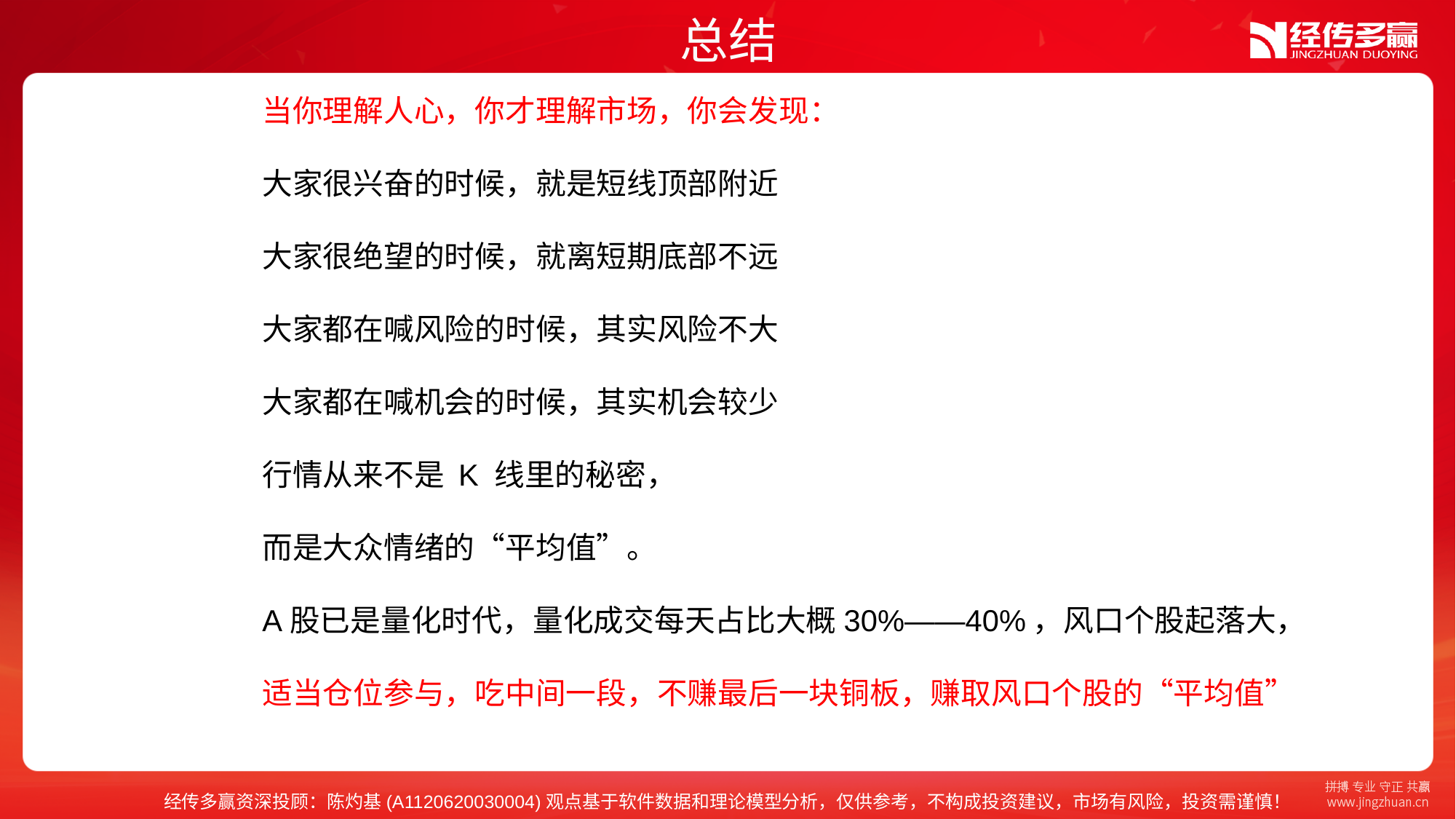

总结
当你理解人心，你才理解市场，你会发现：

大家很兴奋的时候，就是短线顶部附近

大家很绝望的时候，就离短期底部不远

大家都在喊风险的时候，其实风险不大

大家都在喊机会的时候，其实机会较少

行情从来不是 K 线里的秘密，

而是大众情绪的“平均值”。

A股已是量化时代，量化成交每天占比大概30%——40%，风口个股起落大，

适当仓位参与，吃中间一段，不赚最后一块铜板，赚取风口个股的“平均值”